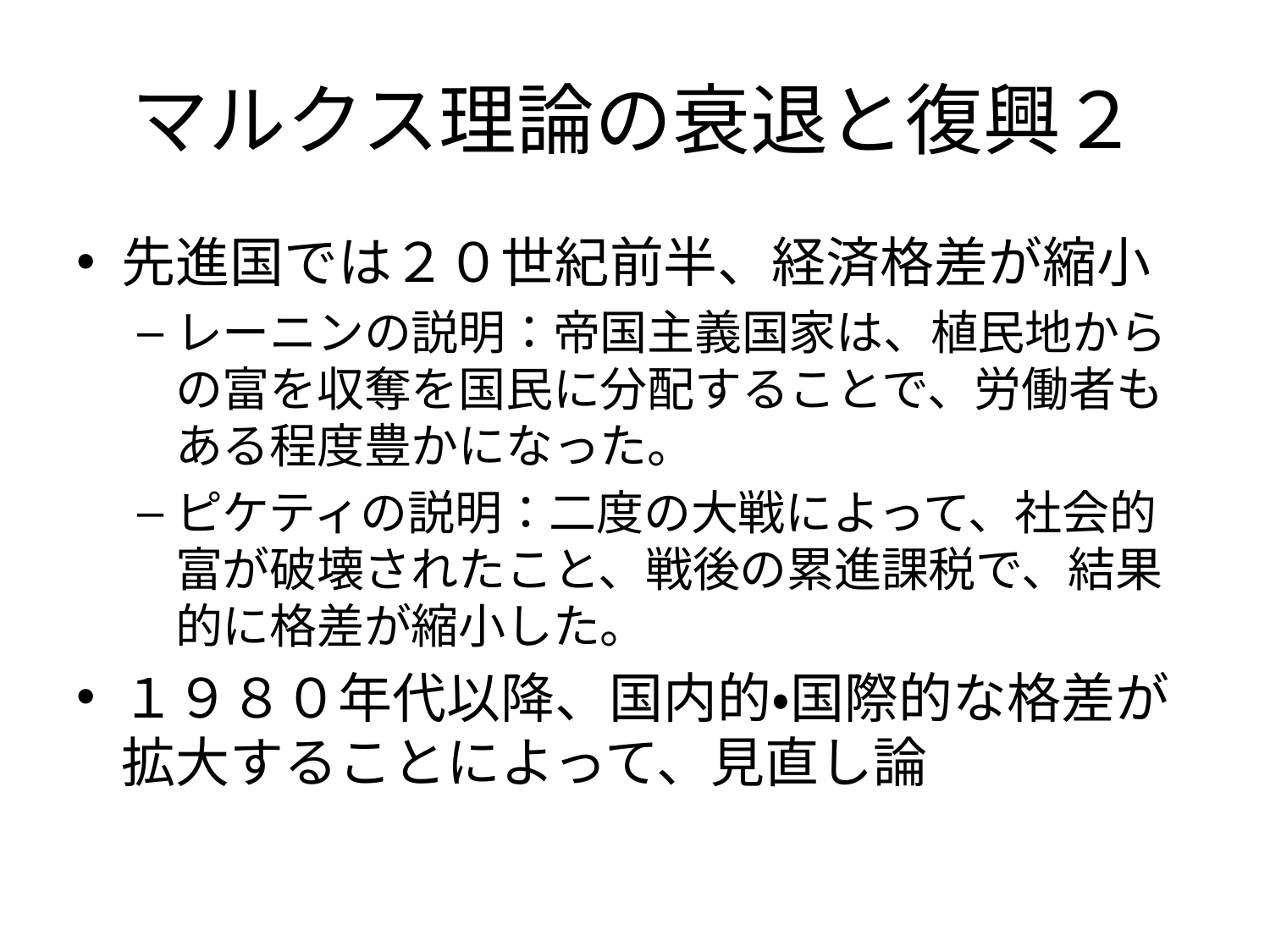

# マルクス理論の衰退と復興２
先進国では２０世紀前半、経済格差が縮小
レーニンの説明：帝国主義国家は、植民地からの富を収奪を国民に分配することで、労働者もある程度豊かになった。
ピケティの説明：二度の大戦によって、社会的富が破壊されたこと、戦後の累進課税で、結果的に格差が縮小した。
１９８０年代以降、国内的・国際的な格差が拡大することによって、見直し論